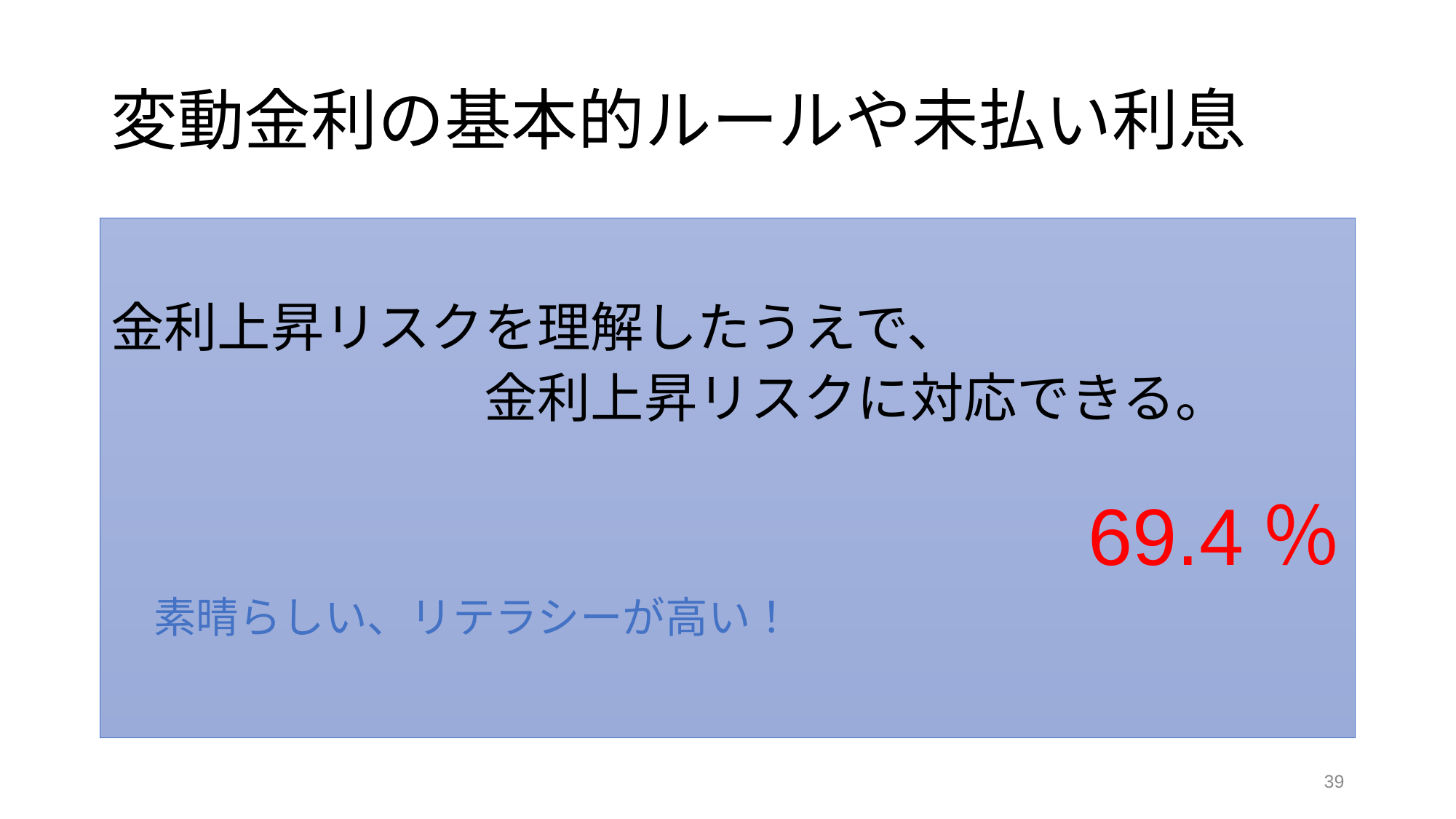

# 変動金利の基本的ルールや未払い利息

金利上昇リスクを理解したうえで、
　　　　　　　金利上昇リスクに対応できる。

　　　　　　　　　　　　69.4％
　素晴らしい、リテラシーが高い！

39